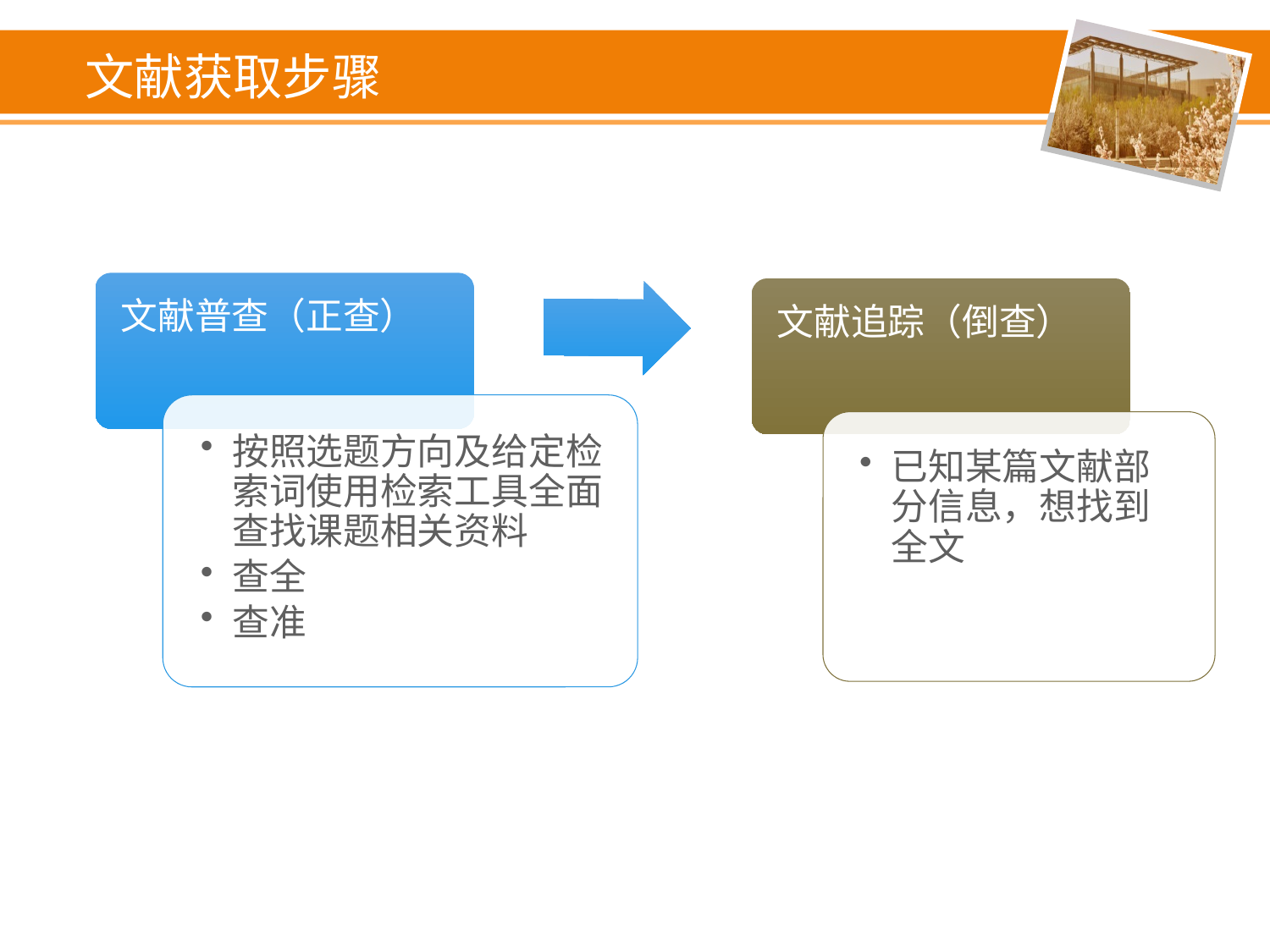

# 文献获取步骤
文献普查（正查）
按照选题方向及给定检索词使用检索工具全面查找课题相关资料
查全
查准

文献追踪（倒查）
已知某篇文献部分信息，想找到全文